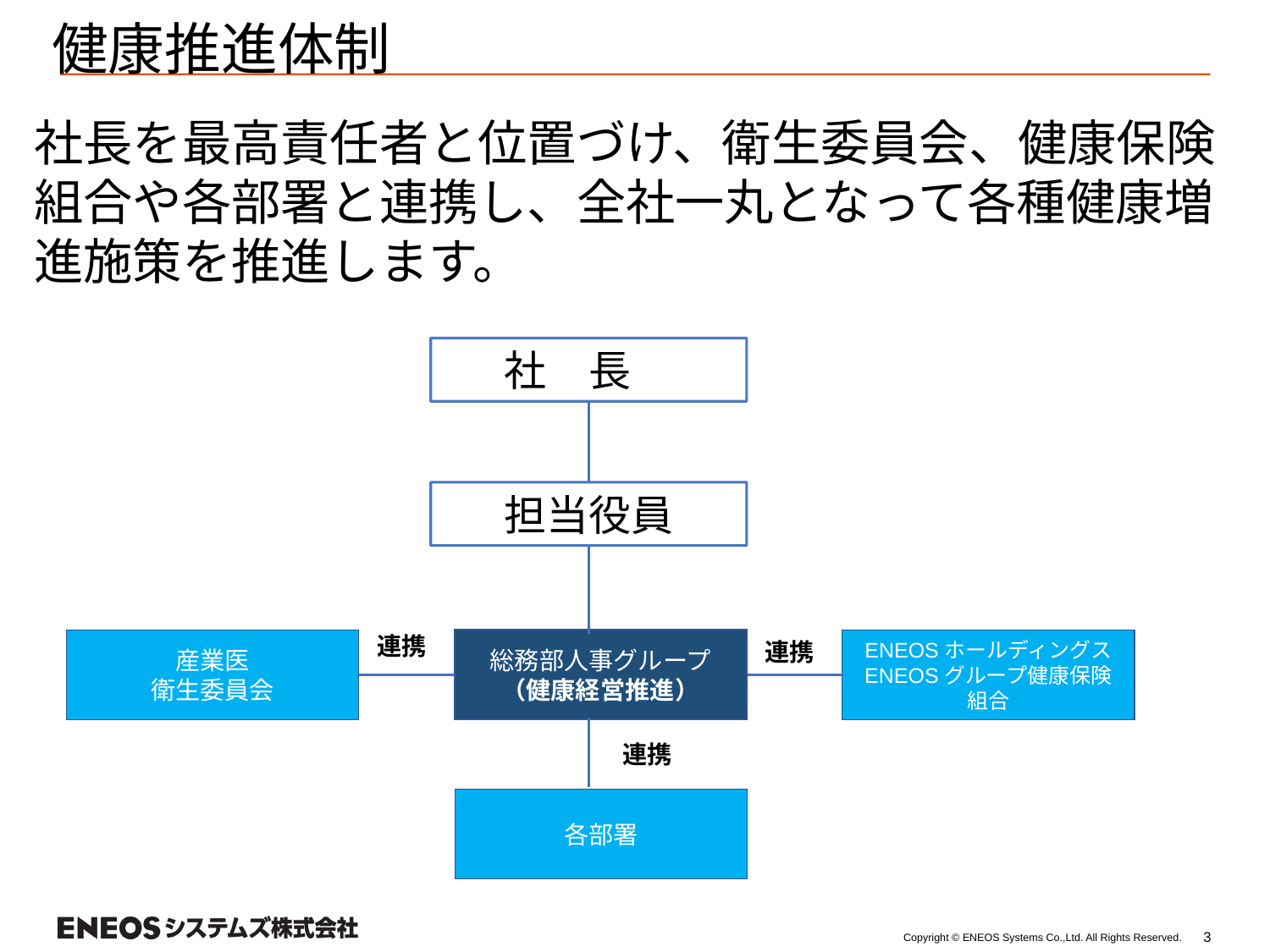

健康推進体制
社長を最高責任者と位置づけ、衛生委員会、健康保険組合や各部署と連携し、全社一丸となって各種健康増進施策を推進します。
社　長
担当役員
連携
産業医
衛生委員会
ENEOSホールディングス
ENEOSグループ健康保険組合
総務部人事グループ
（健康経営推進）
連携
連携
各部署
3
Copyright © ENEOS Systems Co.,Ltd. All Rights Reserved.